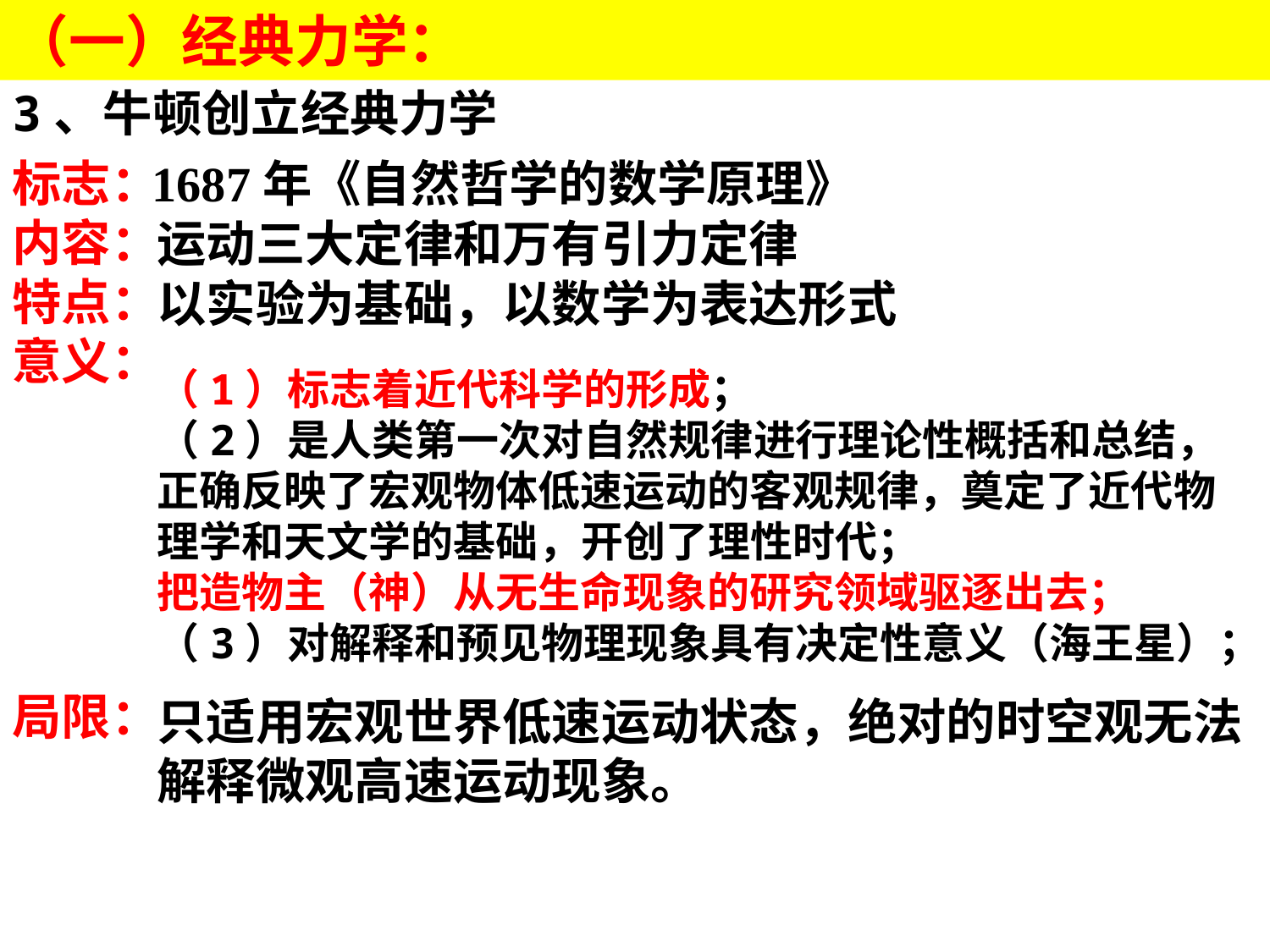

（一）经典力学：
3、牛顿创立经典力学
标志：
内容：
特点：
意义：

局限：

1687年《自然哲学的数学原理》
运动三大定律和万有引力定律
以实验为基础，以数学为表达形式
（1）标志着近代科学的形成；
（2）是人类第一次对自然规律进行理论性概括和总结，正确反映了宏观物体低速运动的客观规律，奠定了近代物理学和天文学的基础，开创了理性时代；
把造物主（神）从无生命现象的研究领域驱逐出去；
（3）对解释和预见物理现象具有决定性意义（海王星）；

只适用宏观世界低速运动状态，绝对的时空观无法解释微观高速运动现象。